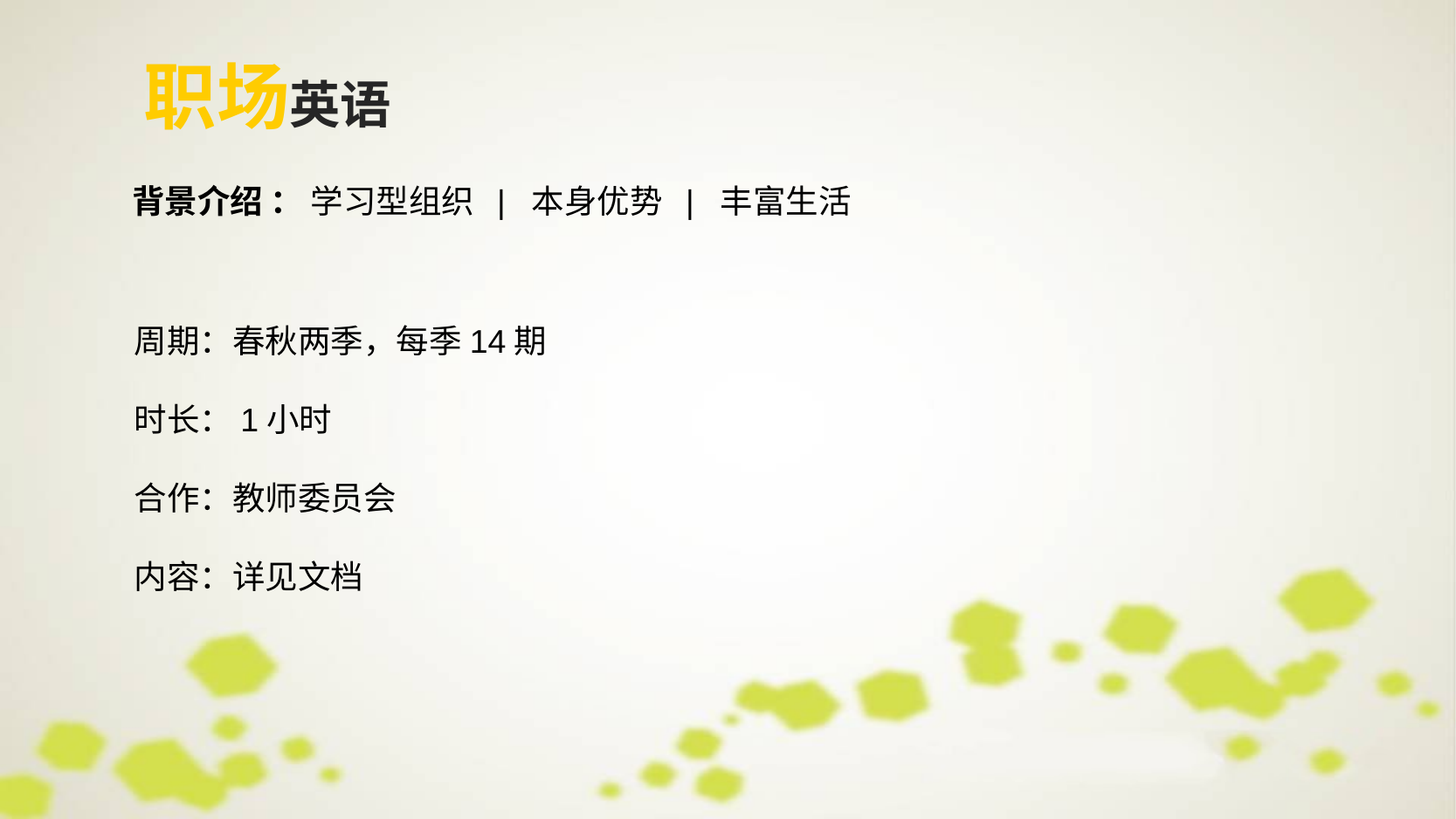

职场英语
背景介绍 ： 学习型组织  |  本身优势  |  丰富生活
周期：春秋两季，每季14期
时长：1小时
合作：教师委员会
内容：详见文档